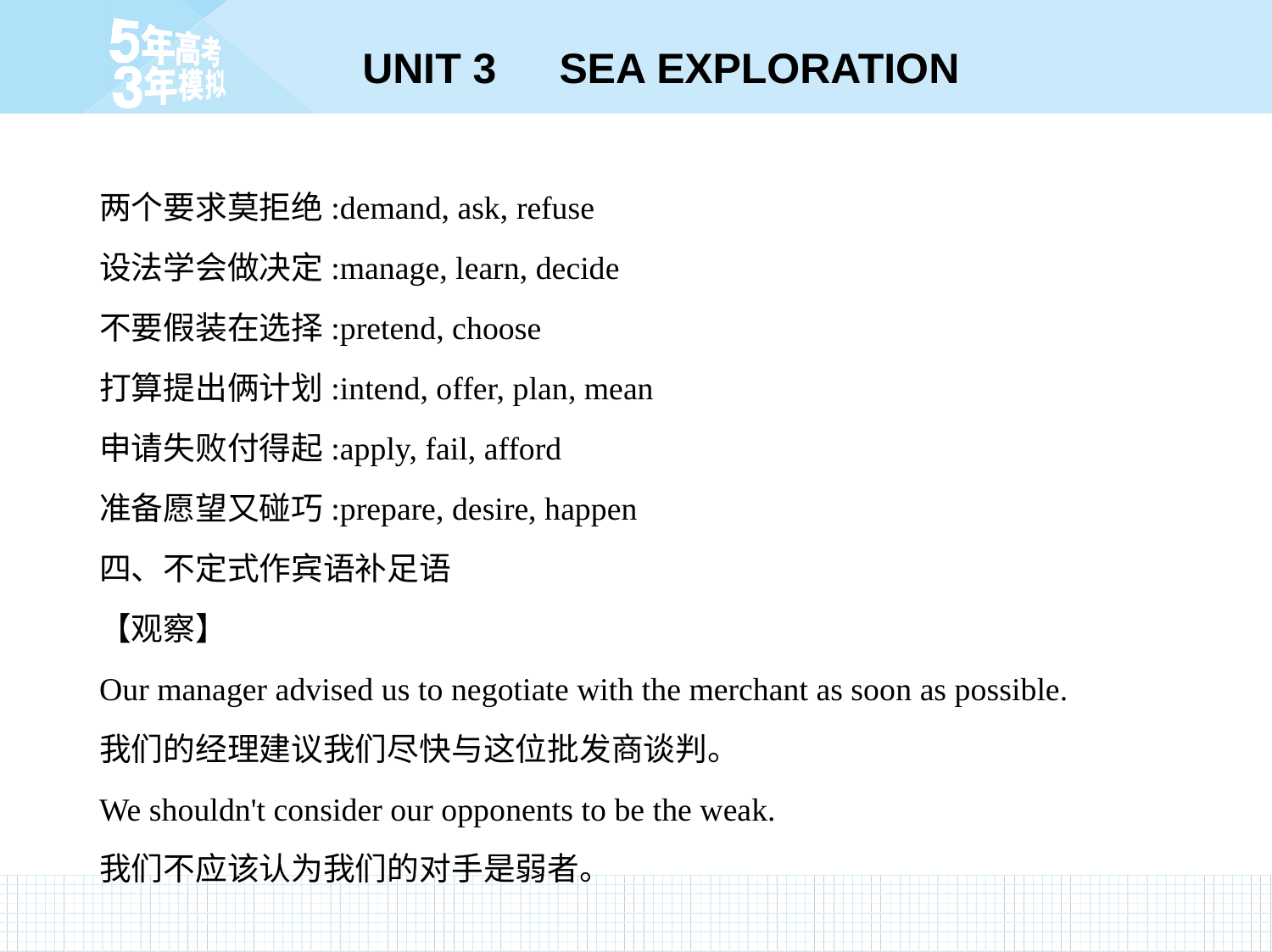

两个要求莫拒绝:demand, ask, refuse
设法学会做决定:manage, learn, decide
不要假装在选择:pretend, choose
打算提出俩计划:intend, offer, plan, mean
申请失败付得起:apply, fail, afford
准备愿望又碰巧:prepare, desire, happen
四、不定式作宾语补足语
【观察】
Our manager advised us to negotiate with the merchant as soon as possible.
我们的经理建议我们尽快与这位批发商谈判。
We shouldn't consider our opponents to be the weak.
我们不应该认为我们的对手是弱者。